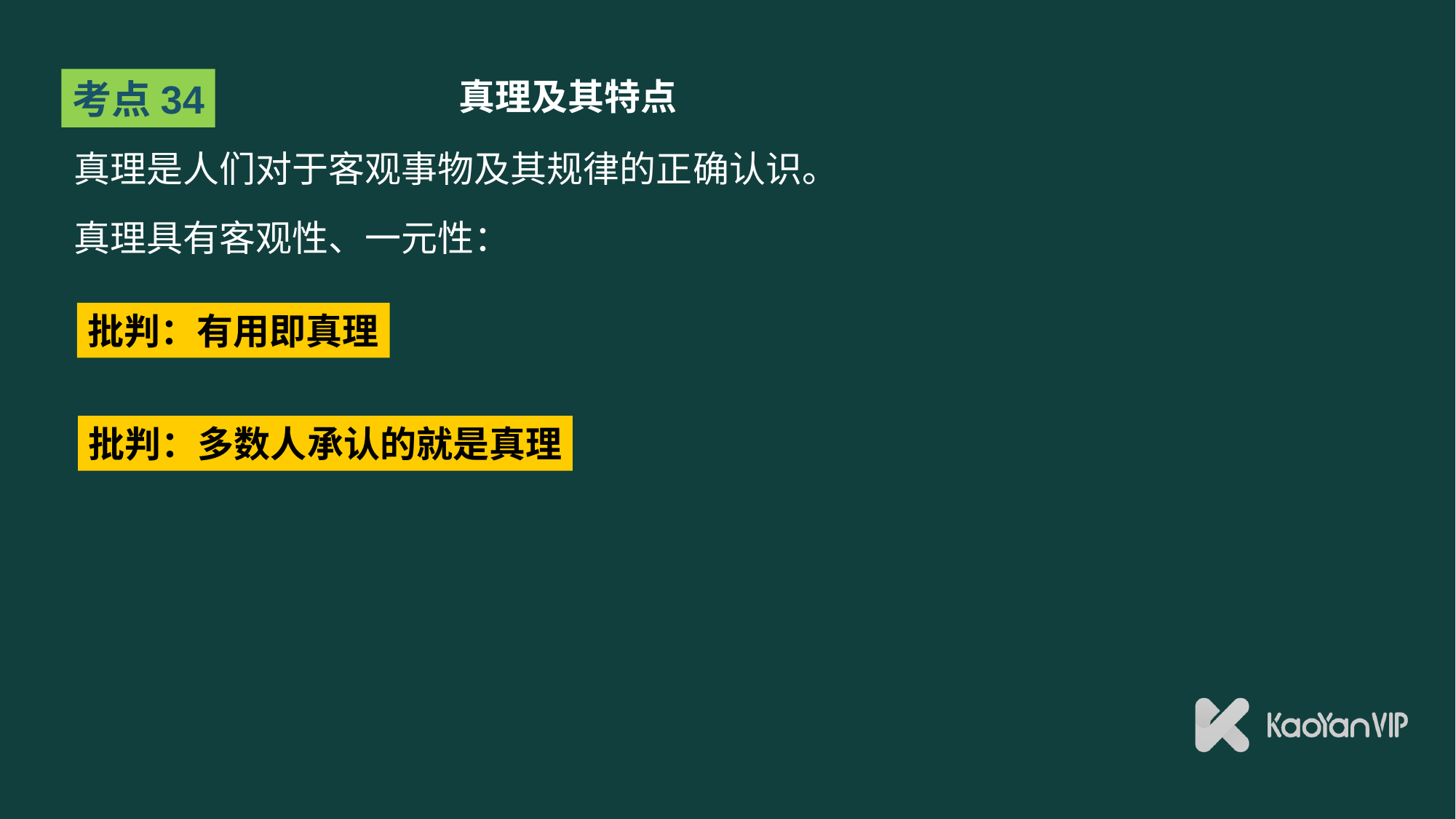

# 真理及其特点
考点34
真理是人们对于客观事物及其规律的正确认识。
真理具有客观性、一元性：

批判：有用即真理
批判：多数人承认的就是真理